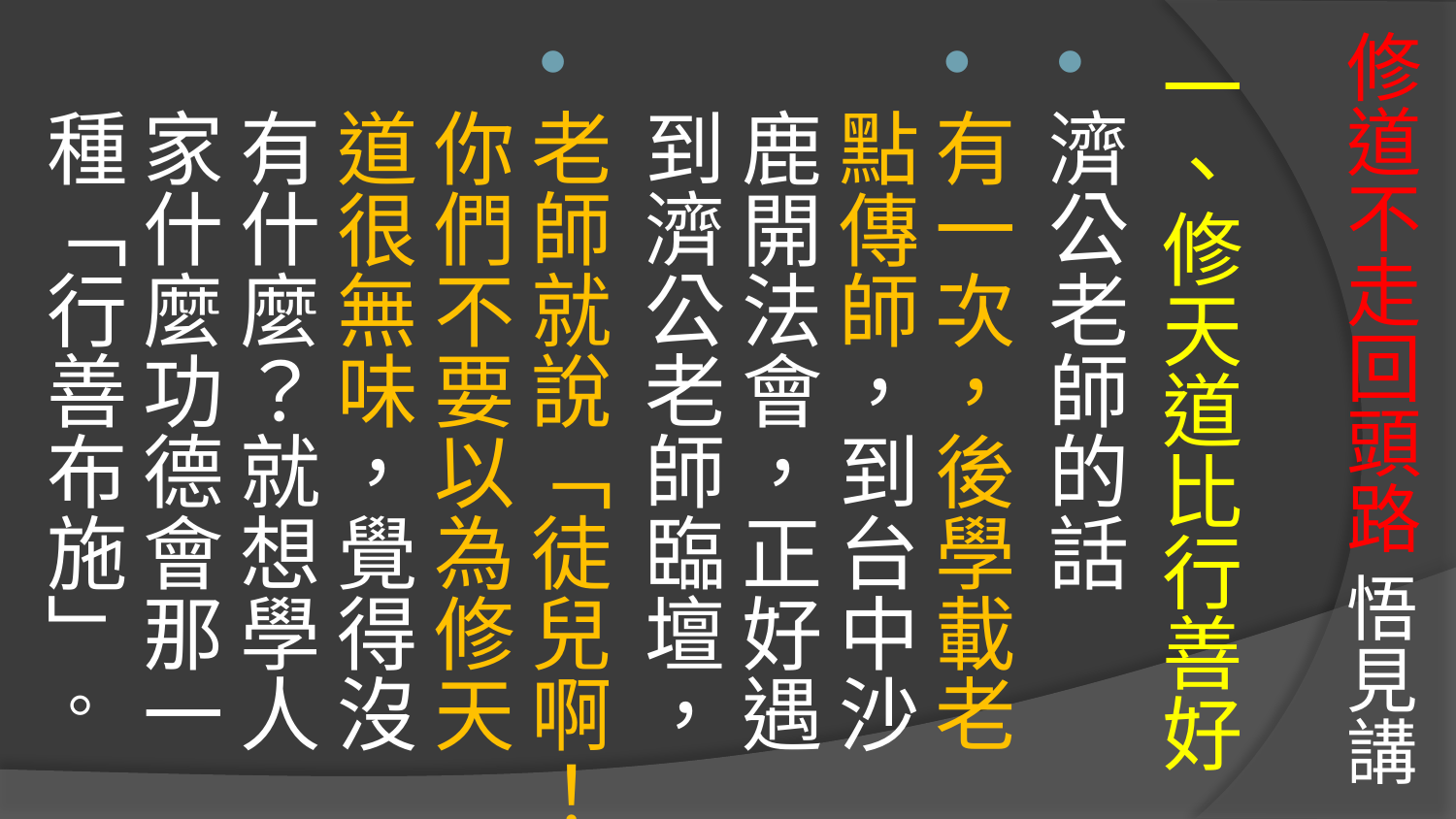

# 修道不走回頭路 悟見講
一、修天道比行善好
濟公老師的話
有一次，後學載老點傳師，到台中沙鹿開法會，正好遇到濟公老師臨壇，
老師就說「徒兒啊！你們不要以為修天道很無味，覺得沒有什麼？就想學人家什麼功德會那一種「行善布施」。